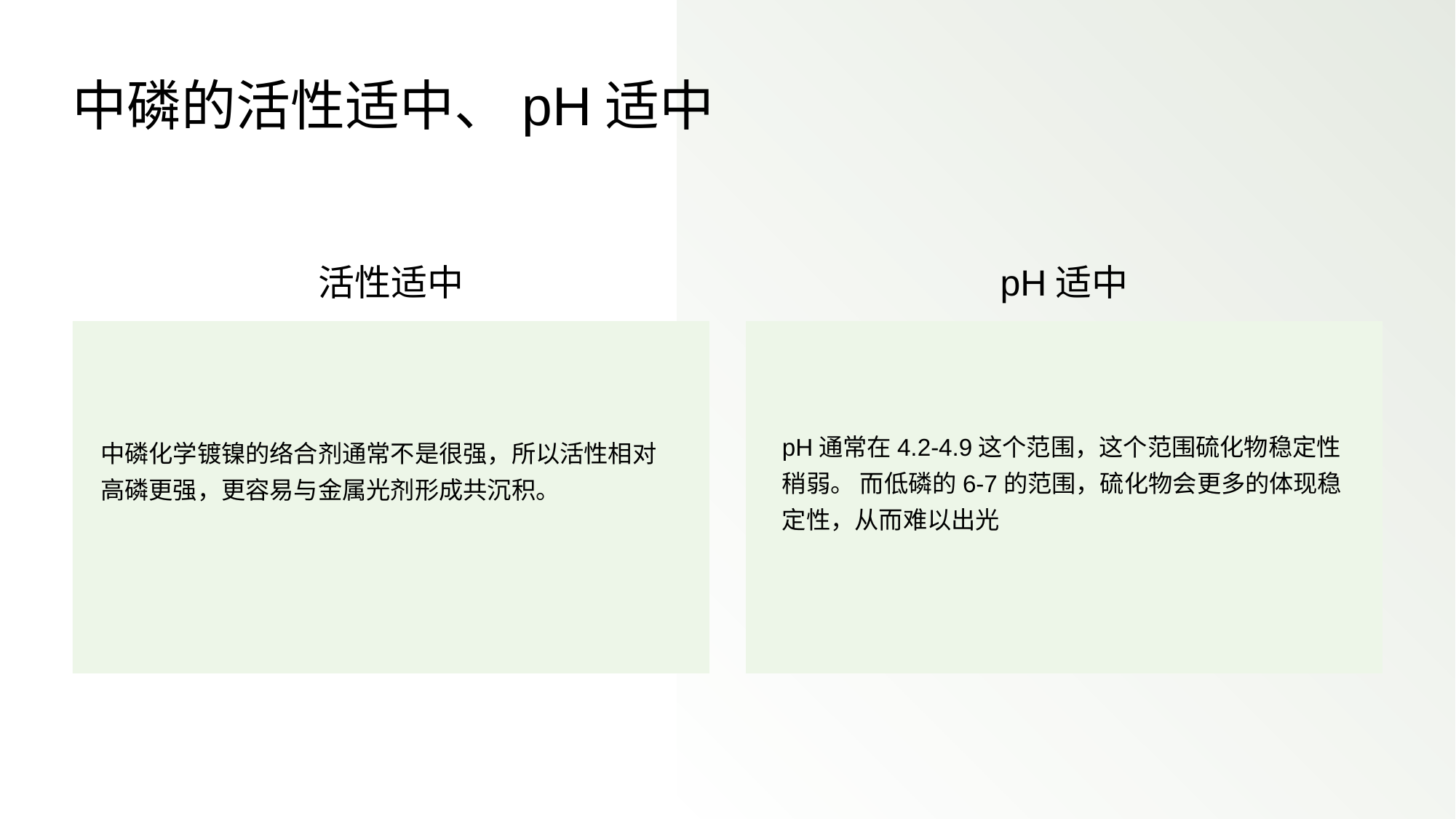

中磷的活性适中、pH适中
活性适中
pH适中

pH通常在4.2-4.9这个范围，这个范围硫化物稳定性稍弱。 而低磷的6-7的范围，硫化物会更多的体现稳定性，从而难以出光
中磷化学镀镍的络合剂通常不是很强，所以活性相对高磷更强，更容易与金属光剂形成共沉积。